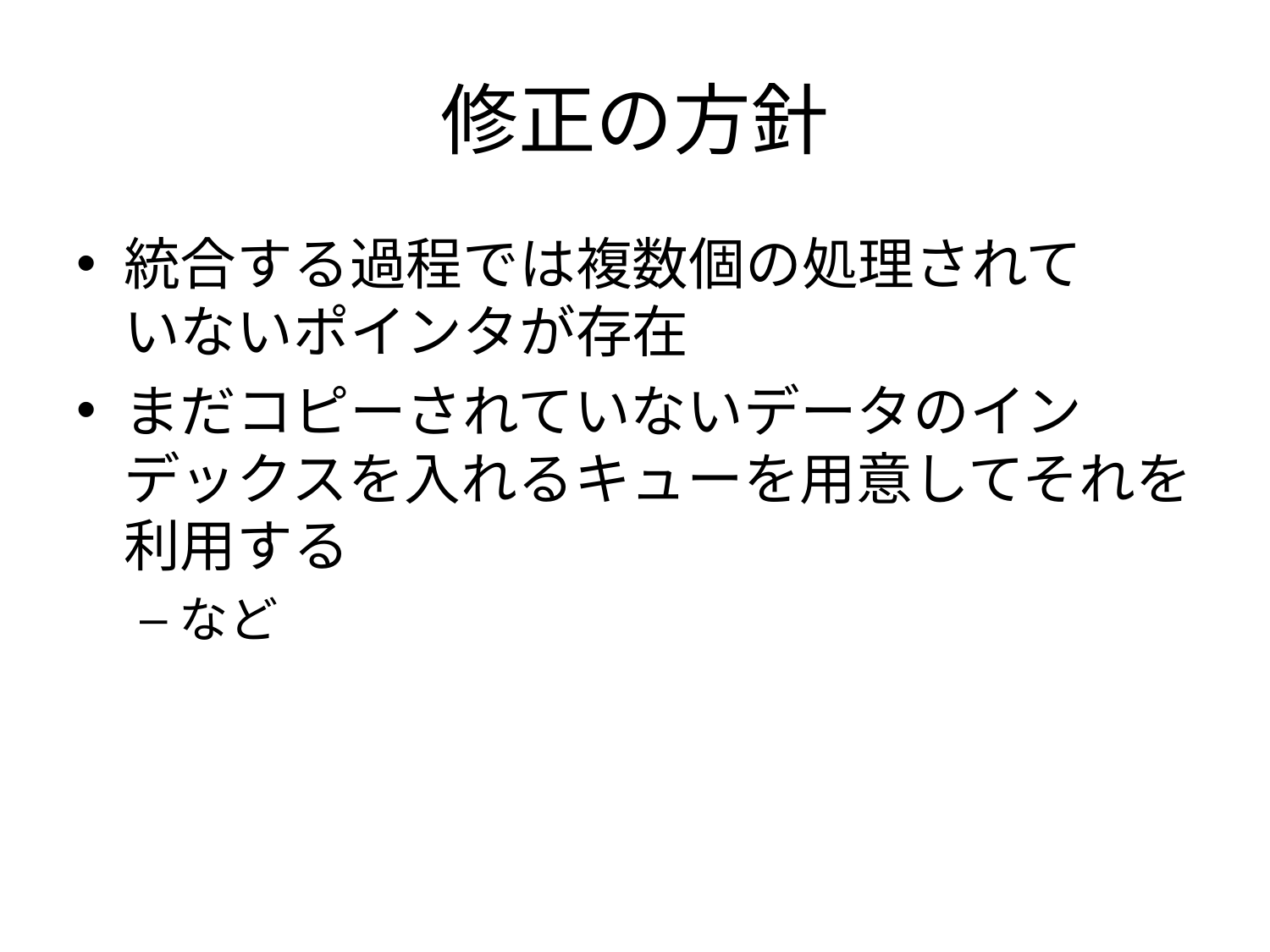

# 修正の方針
統合する過程では複数個の処理されて
いないポインタが存在
まだコピーされていないデータのインデックスを入れるキューを用意してそれを利用する
など